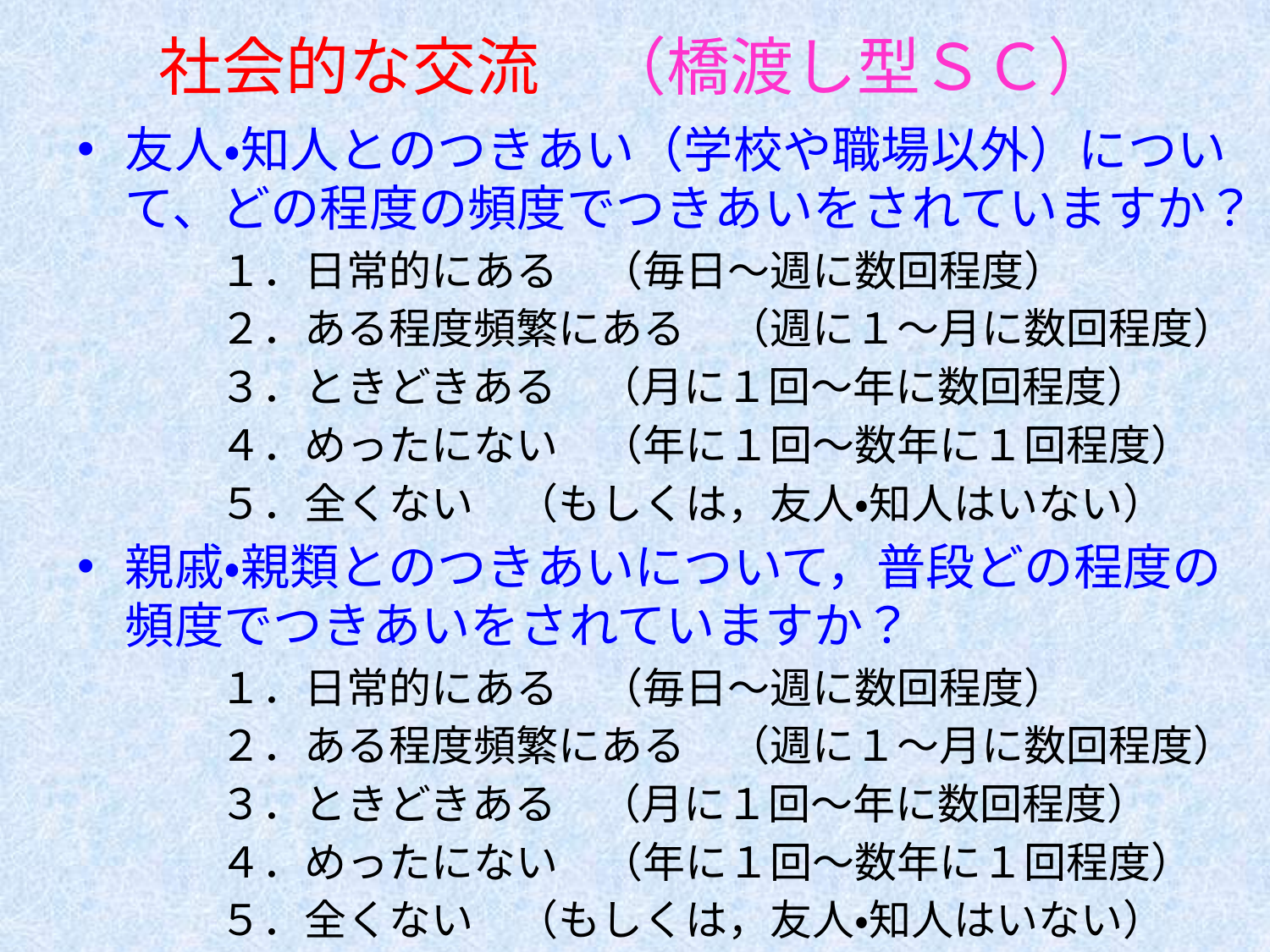

# 社会的な交流　（橋渡し型ＳＣ）
友人・知人とのつきあい（学校や職場以外）について、どの程度の頻度でつきあいをされていますか？
　　 １．日常的にある　（毎日～週に数回程度）
　　 ２．ある程度頻繁にある　（週に１～月に数回程度）
　　 ３．ときどきある　（月に１回～年に数回程度）
　　 ４．めったにない　（年に１回～数年に１回程度）
　　 ５．全くない　（もしくは，友人・知人はいない）
親戚・親類とのつきあいについて，普段どの程度の
頻度でつきあいをされていますか？
　　 １．日常的にある　（毎日～週に数回程度）
　　 ２．ある程度頻繁にある　（週に１～月に数回程度）
　　 ３．ときどきある　（月に１回～年に数回程度）
　　 ４．めったにない　（年に１回～数年に１回程度）
　　 ５．全くない　（もしくは，友人・知人はいない）